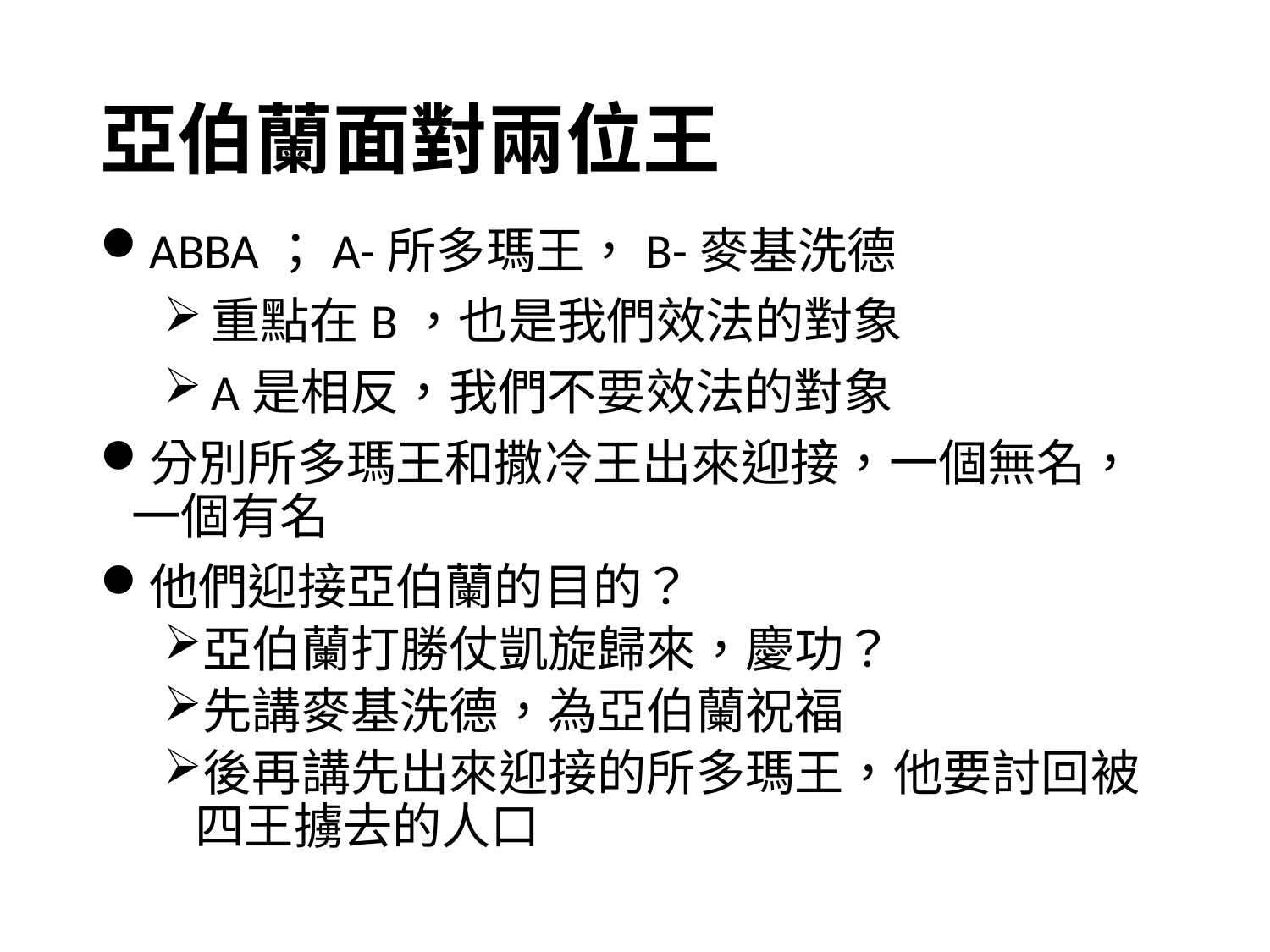

# 亞伯蘭面對兩位王
ABBA；A-所多瑪王，B-麥基洗德
重點在B，也是我們效法的對象
A是相反，我們不要效法的對象
分別所多瑪王和撒冷王出來迎接，一個無名，一個有名
他們迎接亞伯蘭的目的？
亞伯蘭打勝仗凱旋歸來，慶功？
先講麥基洗德，為亞伯蘭祝福
後再講先出來迎接的所多瑪王，他要討回被四王擄去的人口